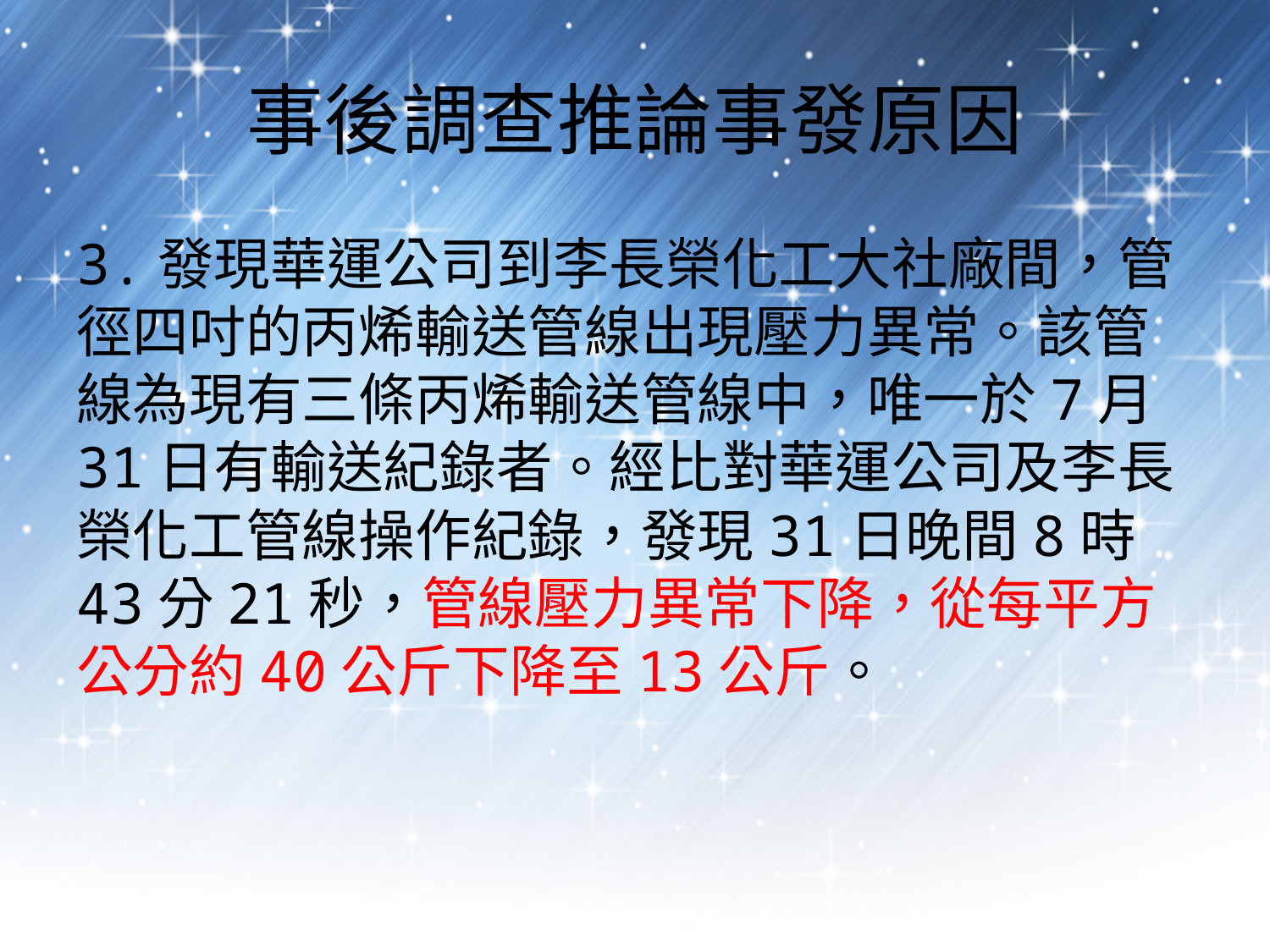

# 事後調查推論事發原因
3.發現華運公司到李長榮化工大社廠間，管徑四吋的丙烯輸送管線出現壓力異常。該管線為現有三條丙烯輸送管線中，唯一於7月31日有輸送紀錄者。經比對華運公司及李長榮化工管線操作紀錄，發現31日晚間8時43分21秒，管線壓力異常下降，從每平方公分約40公斤下降至13公斤。